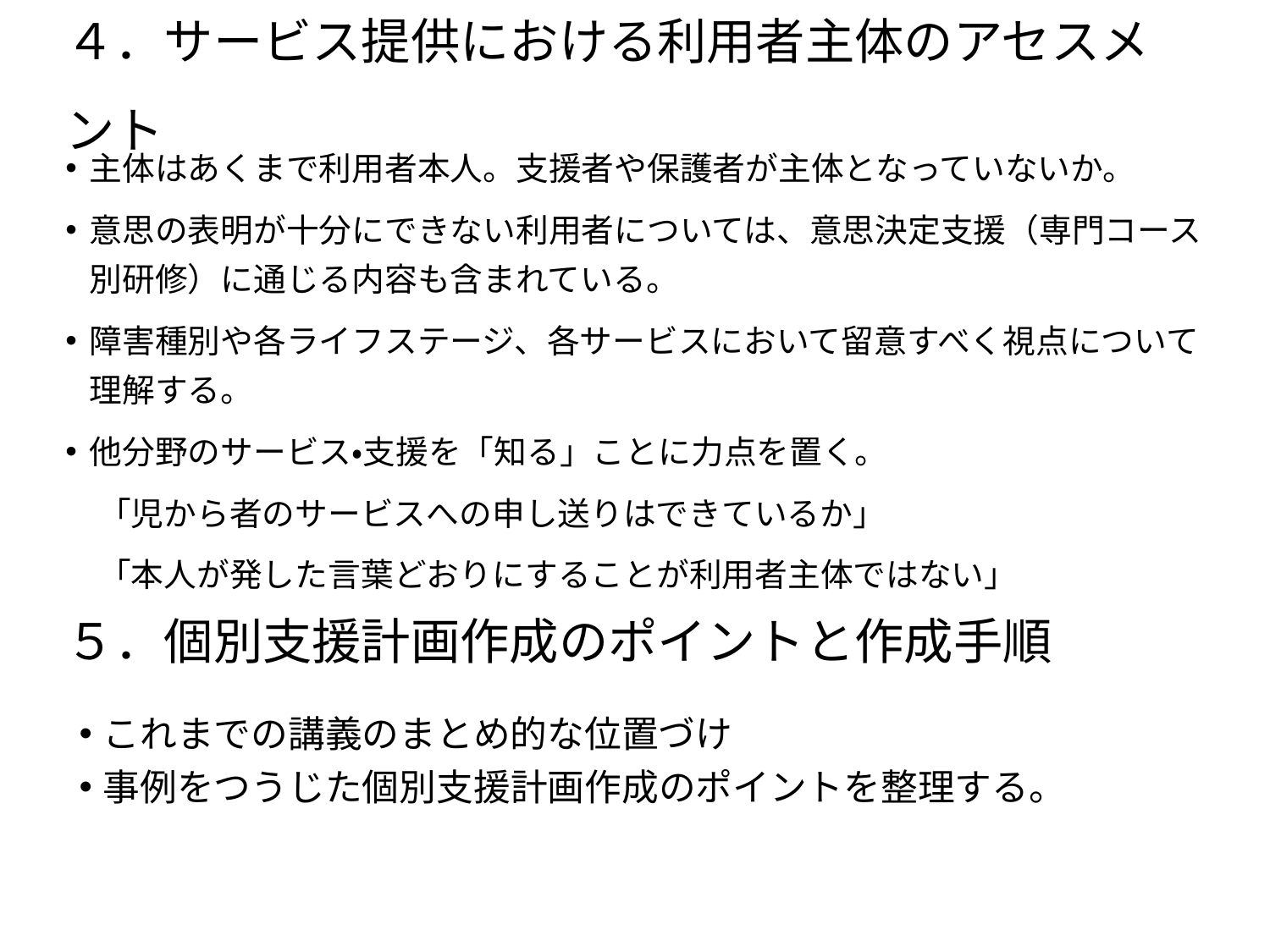

# ４．サービス提供における利用者主体のアセスメント
主体はあくまで利用者本人。支援者や保護者が主体となっていないか。
意思の表明が十分にできない利用者については、意思決定支援（専門コース別研修）に通じる内容も含まれている。
障害種別や各ライフステージ、各サービスにおいて留意すべく視点について理解する。
他分野のサービス・支援を「知る」ことに力点を置く。
　「児から者のサービスへの申し送りはできているか」
　「本人が発した言葉どおりにすることが利用者主体ではない」
５．個別支援計画作成のポイントと作成手順
これまでの講義のまとめ的な位置づけ
事例をつうじた個別支援計画作成のポイントを整理する。